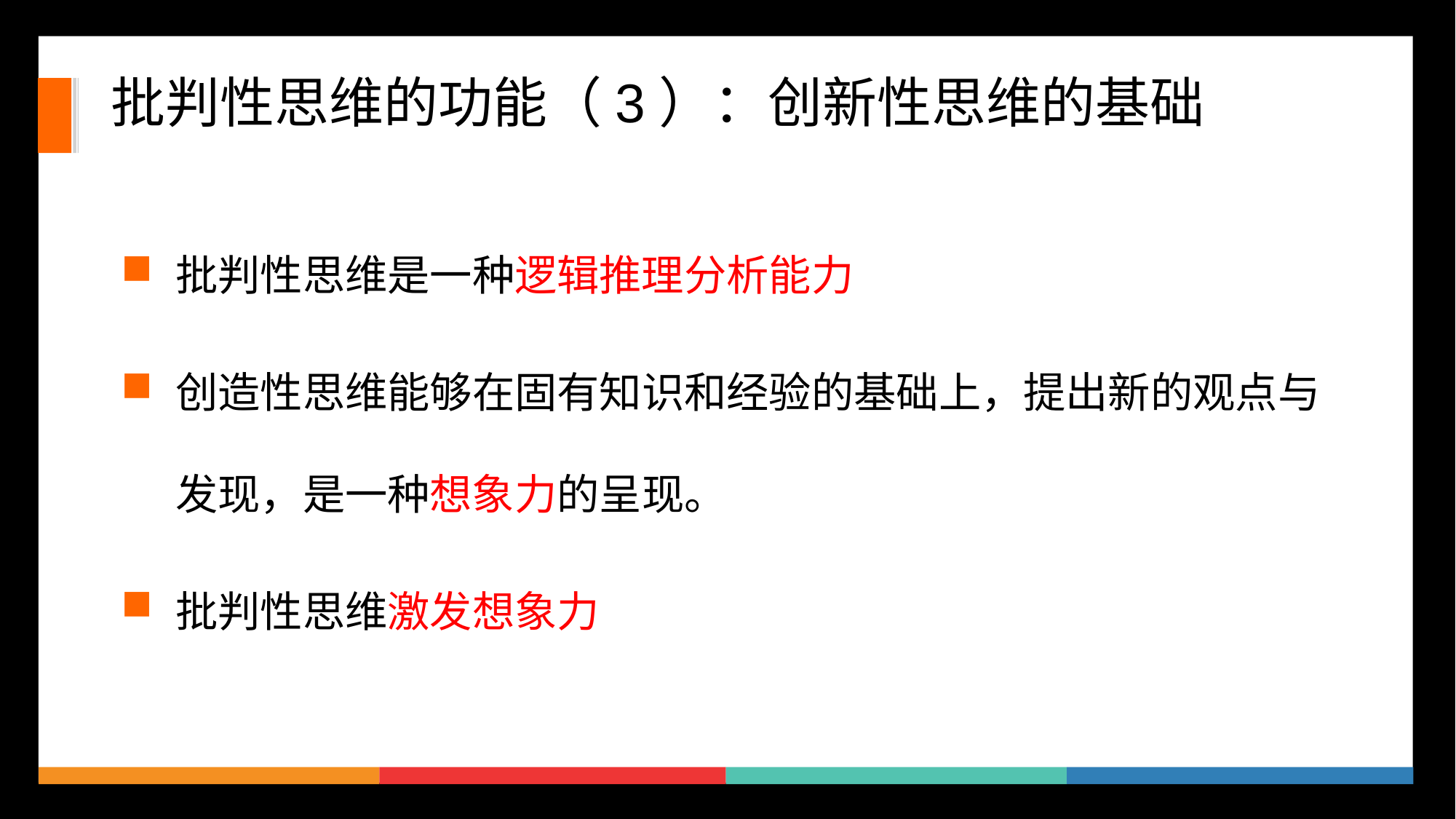

# 批判性思维的功能（3）：创新性思维的基础

批判性思维是一种逻辑推理分析能力
创造性思维能够在固有知识和经验的基础上，提出新的观点与发现，是一种想象力的呈现。
批判性思维激发想象力